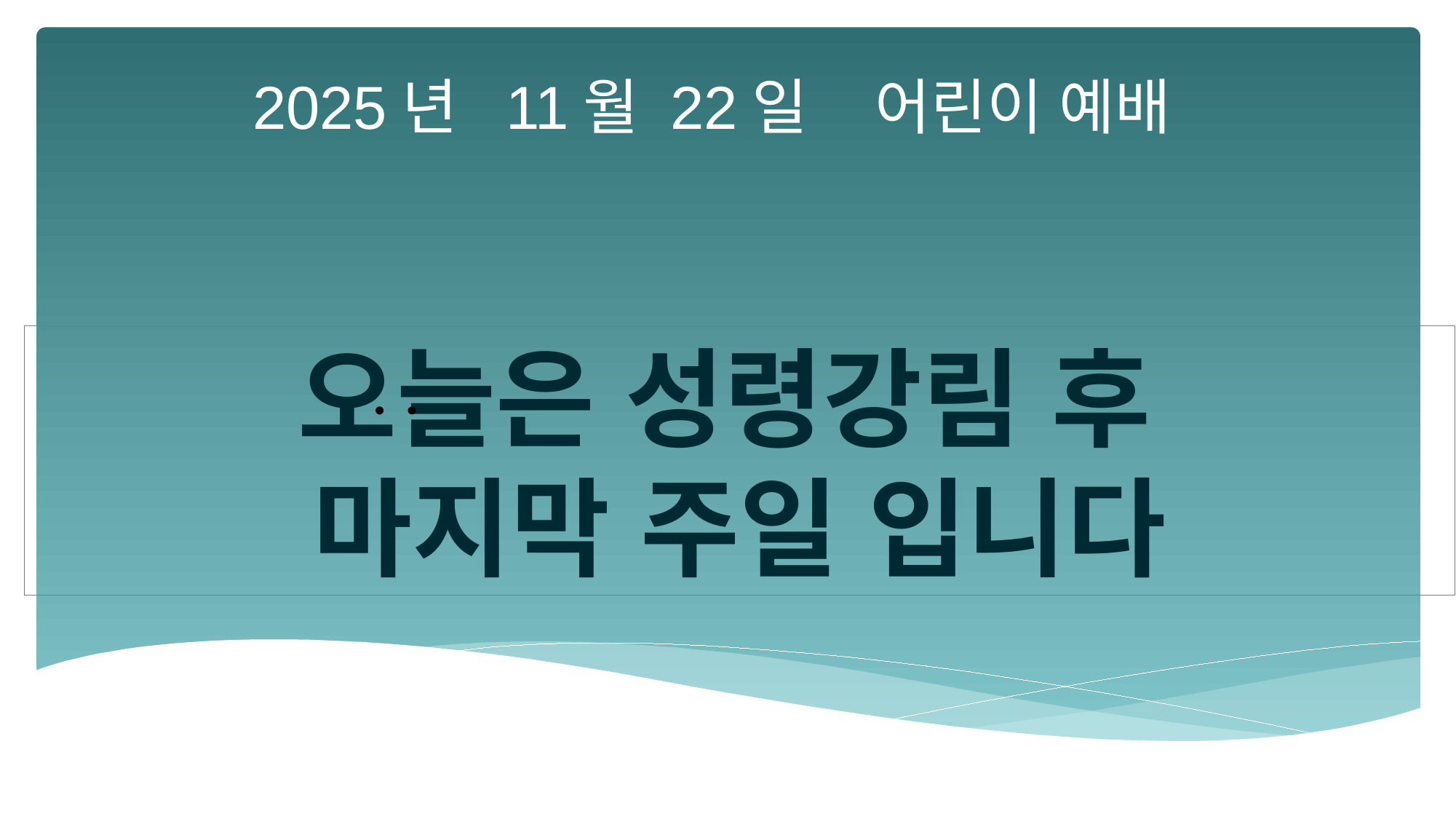

2025년  11월 22일    어린이 예배
오늘은 성령강림 후
마지막 주일 입니다
•
•
•